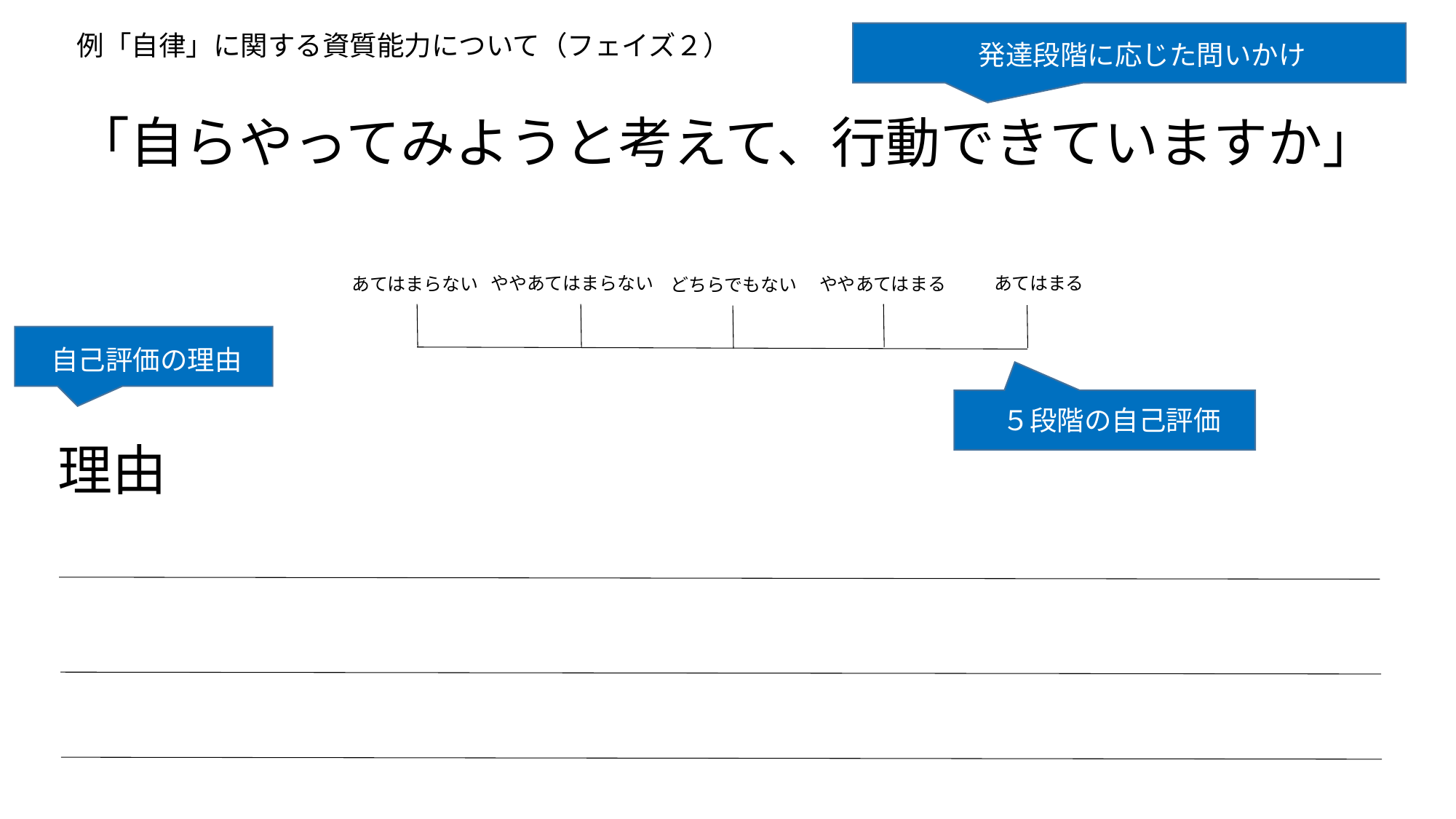

例「自律」に関する資質能力について（フェイズ２）

発達段階に応じた問いかけ
「自らやってみようと考えて、行動できていますか」

理由

あてはまる

ややあてはまらない

ややあてはまる

あてはまらない

どちらでもない

自己評価の理由

５段階の自己評価